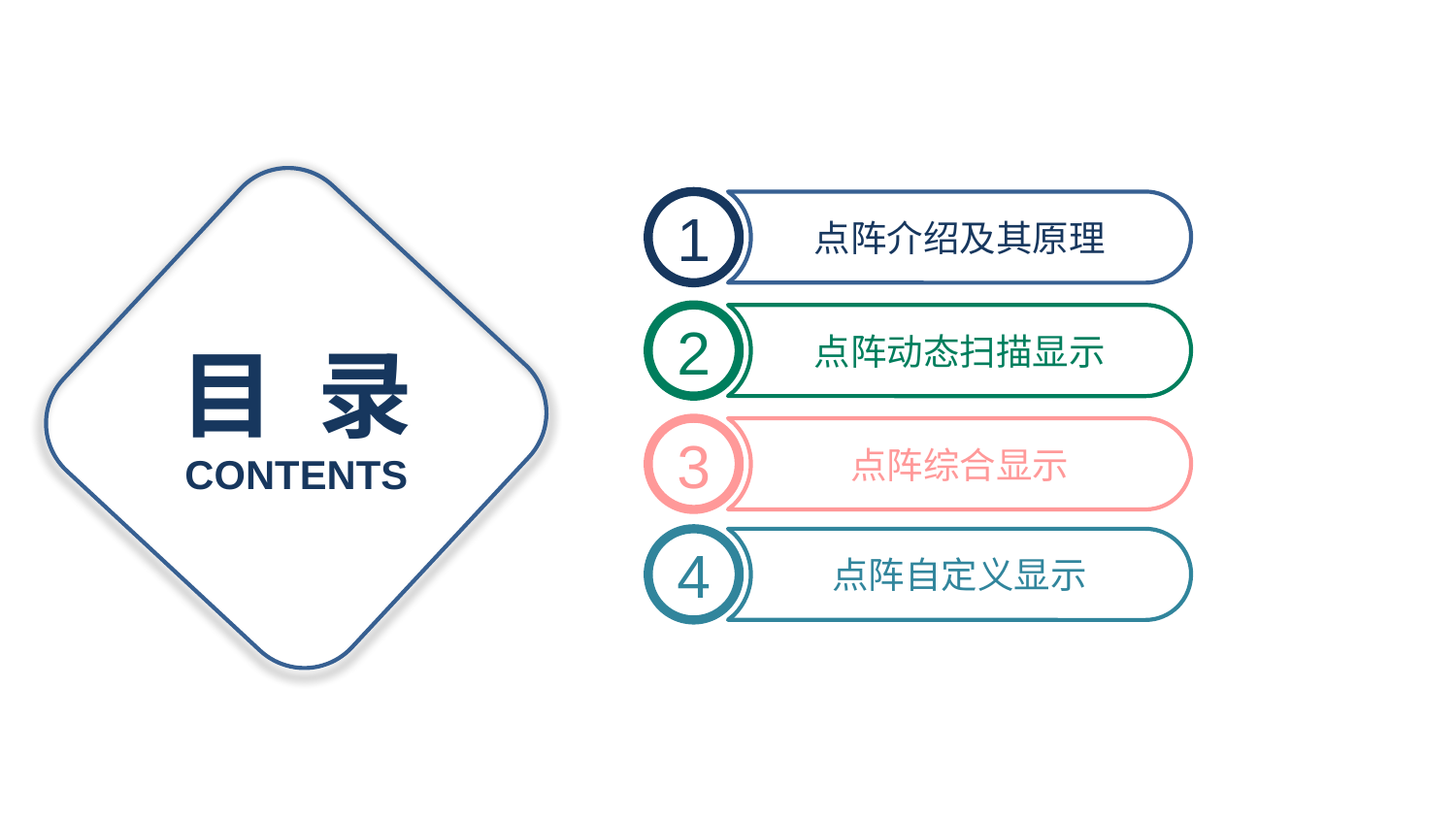

1
点阵介绍及其原理

2
点阵动态扫描显示
目  录
3
点阵综合显示
CONTENTS
4
点阵自定义显示